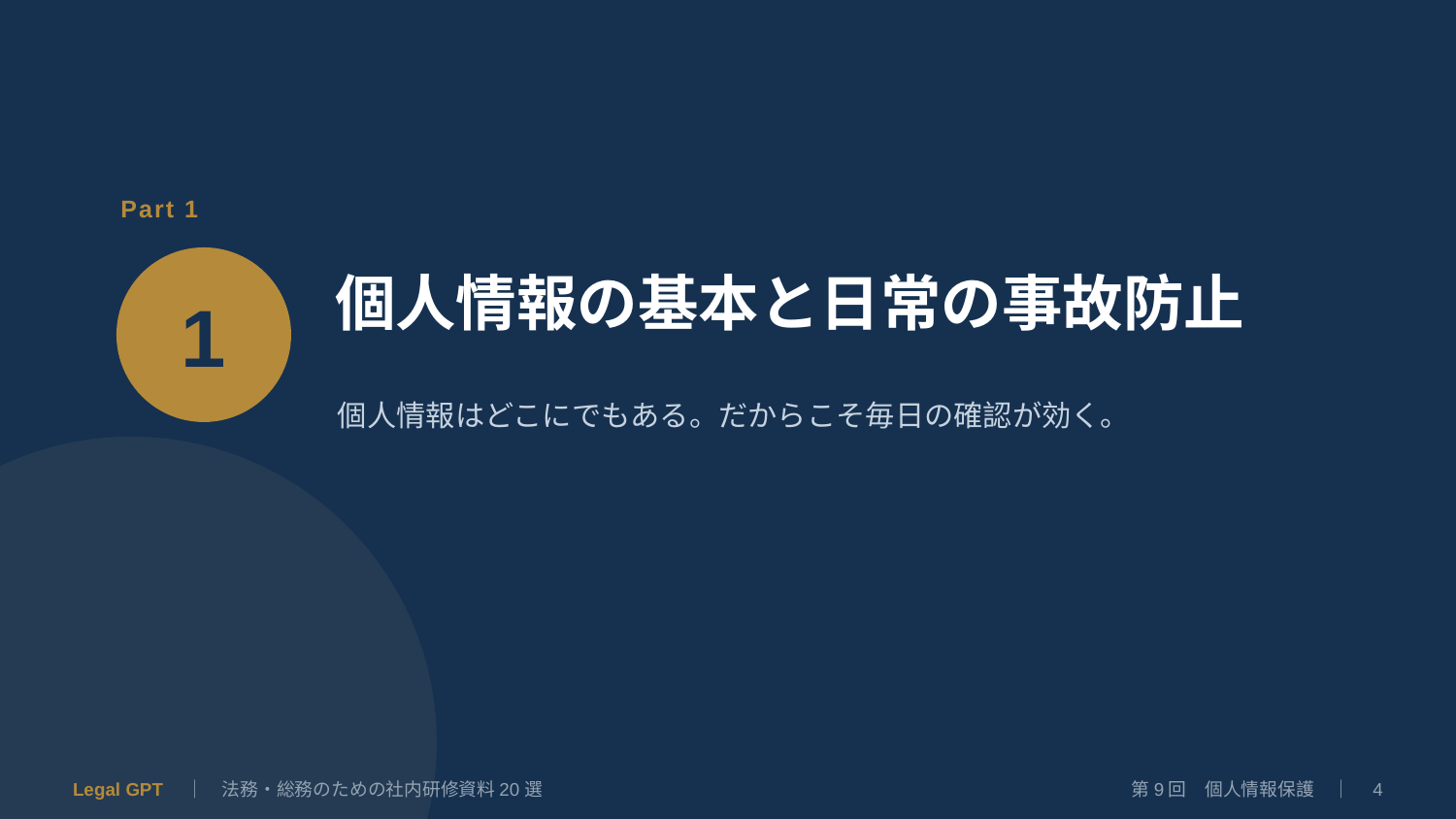

Part 1
個人情報の基本と日常の事故防止

1
個人情報はどこにでもある。だからこそ毎日の確認が効く。

Legal GPT　｜　法務・総務のための社内研修資料20選
第9回　個人情報保護　｜　4